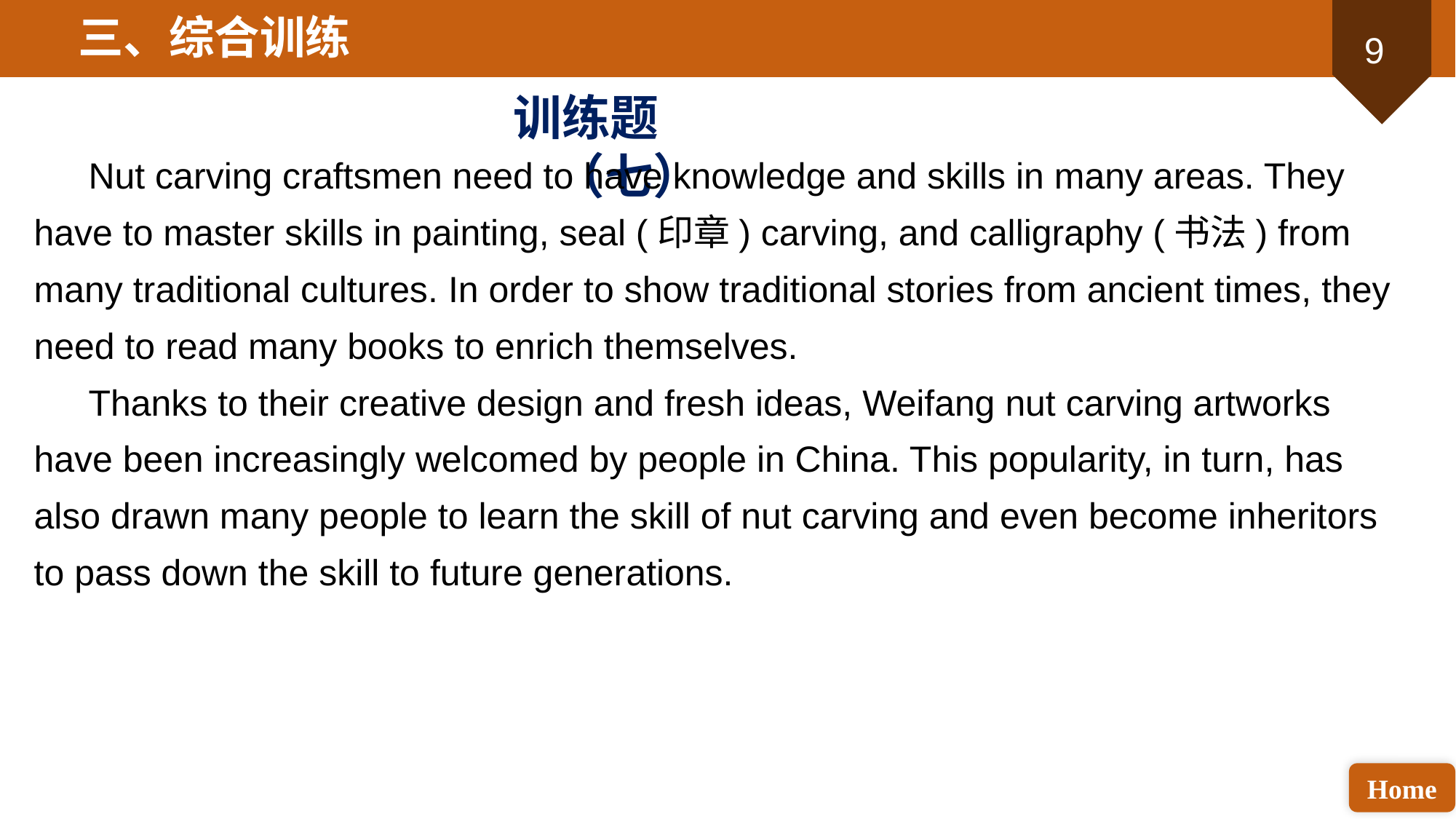

三、综合训练
训练题（七）
Nut carving craftsmen need to have knowledge and skills in many areas. They have to master skills in painting, seal (印章) carving, and calligraphy (书法) from many traditional cultures. In order to show traditional stories from ancient times, they need to read many books to enrich themselves.
Thanks to their creative design and fresh ideas, Weifang nut carving artworks have been increasingly welcomed by people in China. This popularity, in turn, has also drawn many people to learn the skill of nut carving and even become inheritors to pass down the skill to future generations.